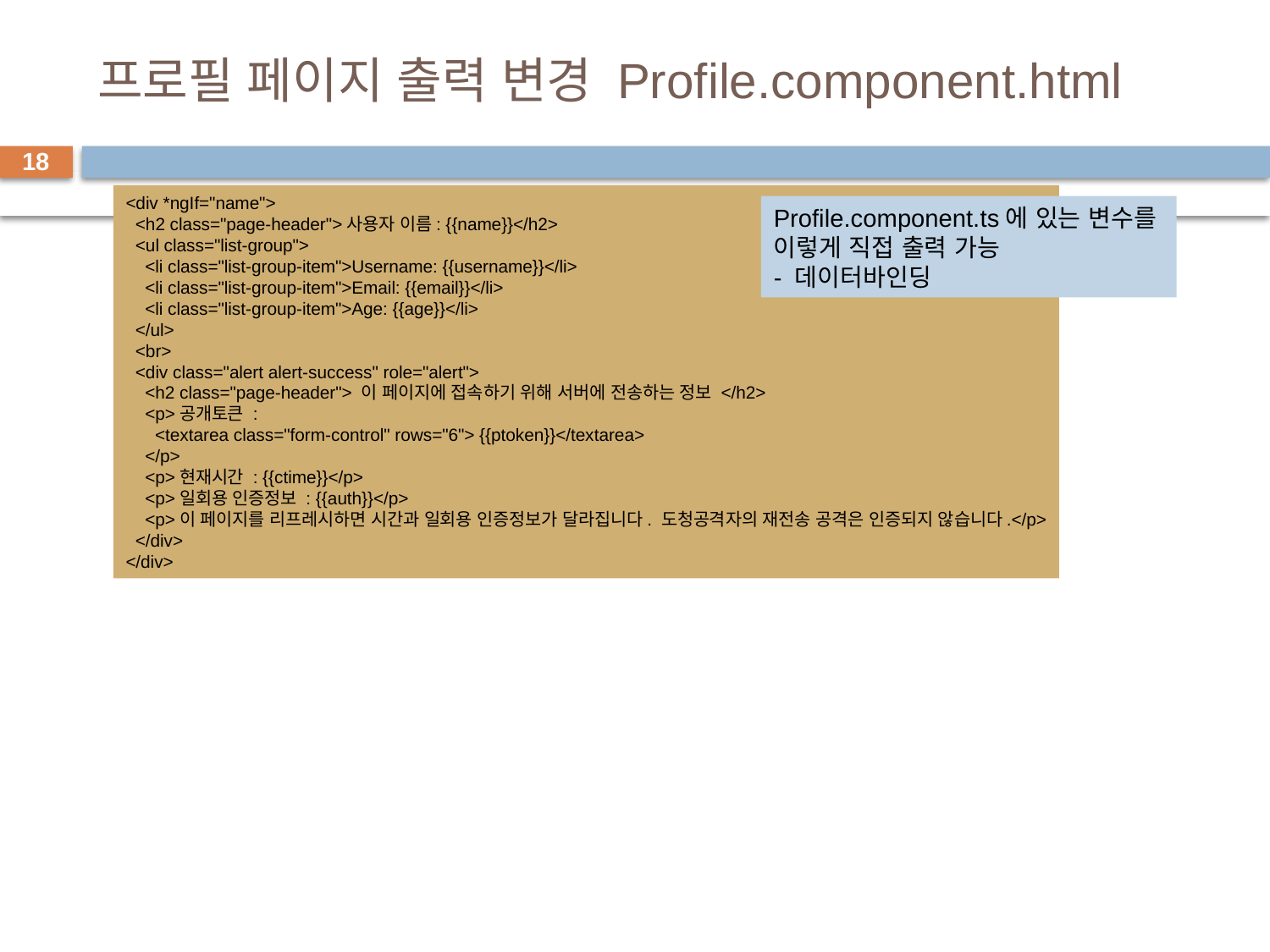

# 프로필 페이지 출력 변경 Profile.component.html
18
<div *ngIf="name">
  <h2 class="page-header">사용자 이름: {{name}}</h2>
  <ul class="list-group">
    <li class="list-group-item">Username: {{username}}</li>
    <li class="list-group-item">Email: {{email}}</li>
    <li class="list-group-item">Age: {{age}}</li>
  </ul>
  <br>
  <div class="alert alert-success" role="alert">
    <h2 class="page-header"> 이 페이지에 접속하기 위해 서버에 전송하는 정보 </h2>
    <p>공개토큰 :
      <textarea class="form-control" rows="6"> {{ptoken}}</textarea>
    </p>
    <p>현재시간 : {{ctime}}</p>
    <p>일회용 인증정보 : {{auth}}</p>
    <p>이 페이지를 리프레시하면 시간과 일회용 인증정보가 달라집니다. 도청공격자의 재전송 공격은 인증되지 않습니다.</p>
  </div>
</div>
Profile.component.ts에 있는 변수를
이렇게 직접 출력 가능
- 데이터바인딩